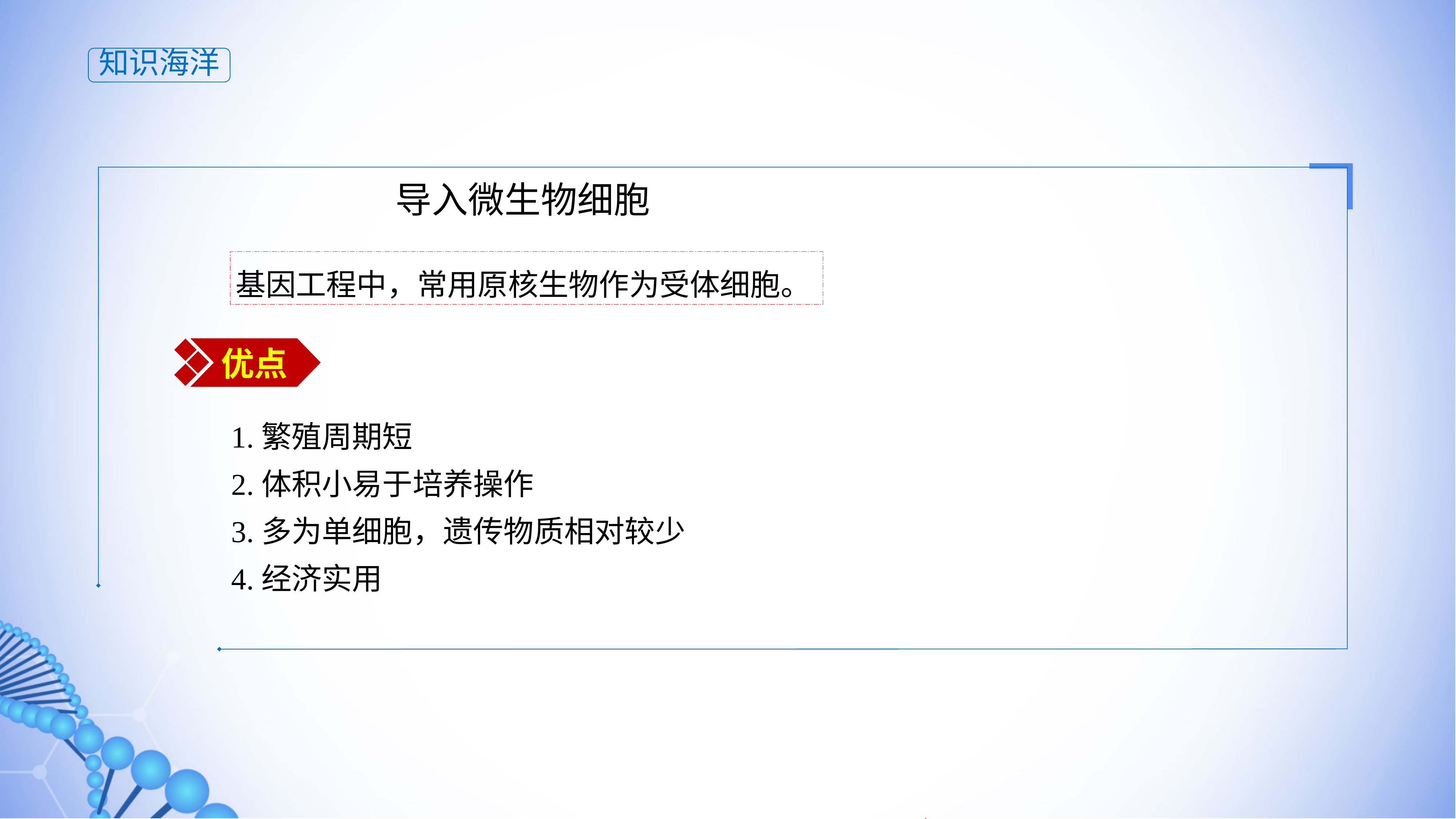

知识海洋

导入微生物细胞
基因工程中，常用原核生物作为受体细胞。

优点
1.繁殖周期短
2.体积小易于培养操作
3.多为单细胞，遗传物质相对较少
4.经济实用